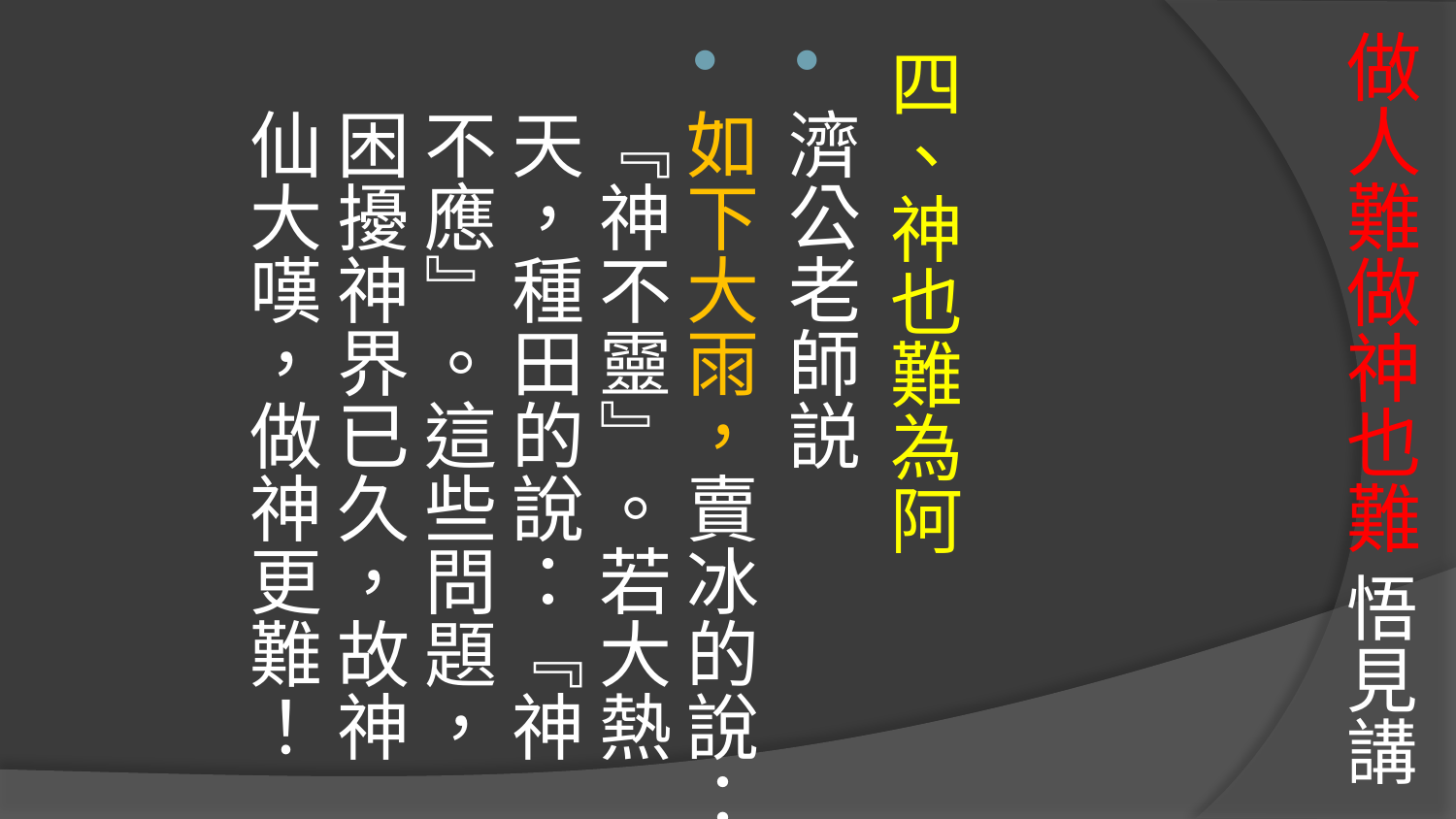

# 做人難做神也難 悟見講
四、神也難為阿
濟公老師説
如下大雨，賣冰的說：『神不靈』。若大熱天，種田的說：『神不應』。這些問題，困擾神界已久，故神仙大嘆，做神更難！